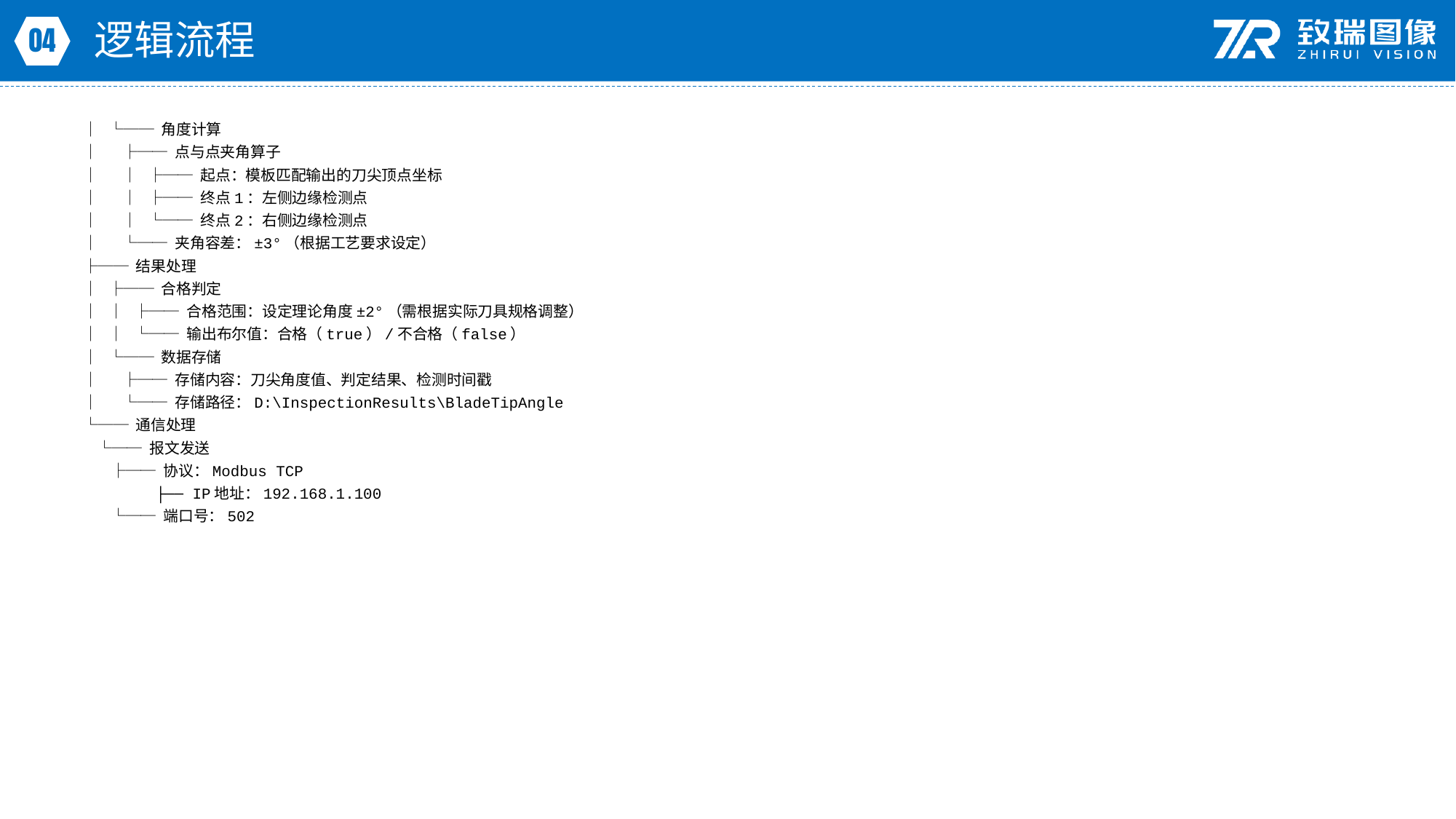

逻辑流程
04

│   └── 角度计算
│       ├── 点与点夹角算子
│       │   ├── 起点：模板匹配输出的刀尖顶点坐标
│       │   ├── 终点1：左侧边缘检测点
│       │   └── 终点2：右侧边缘检测点
│       └── 夹角容差：±3°（根据工艺要求设定）
├── 结果处理
│   ├── 合格判定
│   │   ├── 合格范围：设定理论角度±2°（需根据实际刀具规格调整）
│   │   └── 输出布尔值：合格（true）/不合格（false）
│   └── 数据存储
│       ├── 存储内容：刀尖角度值、判定结果、检测时间戳
│       └── 存储路径：D:\InspectionResults\BladeTipAngle
└── 通信处理
    └── 报文发送
        ├── 协议：Modbus TCP
        ├── IP地址：192.168.1.100
        └── 端口号：502